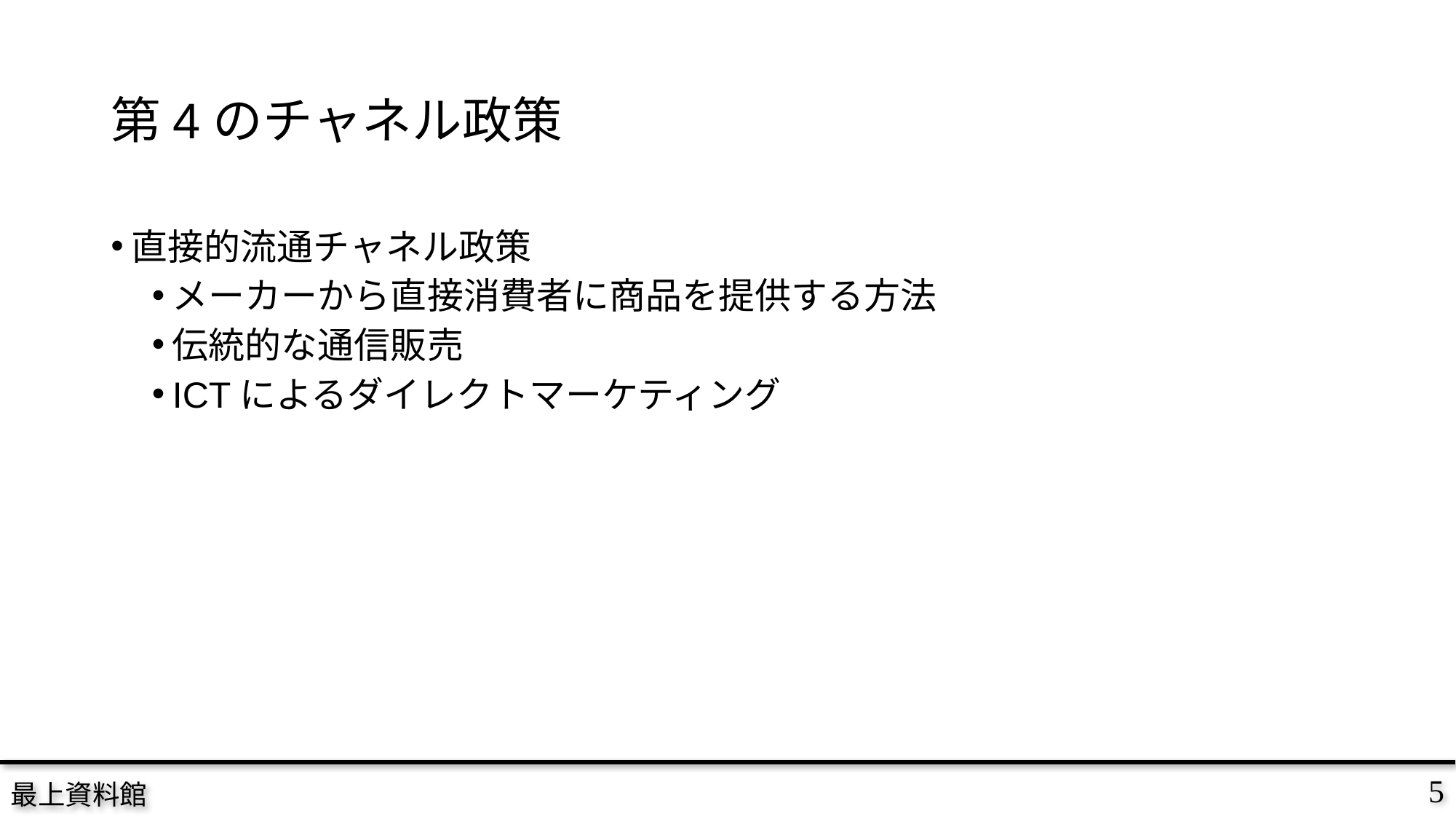

# 第4のチャネル政策
直接的流通チャネル政策
メーカーから直接消費者に商品を提供する方法
伝統的な通信販売
ICTによるダイレクトマーケティング